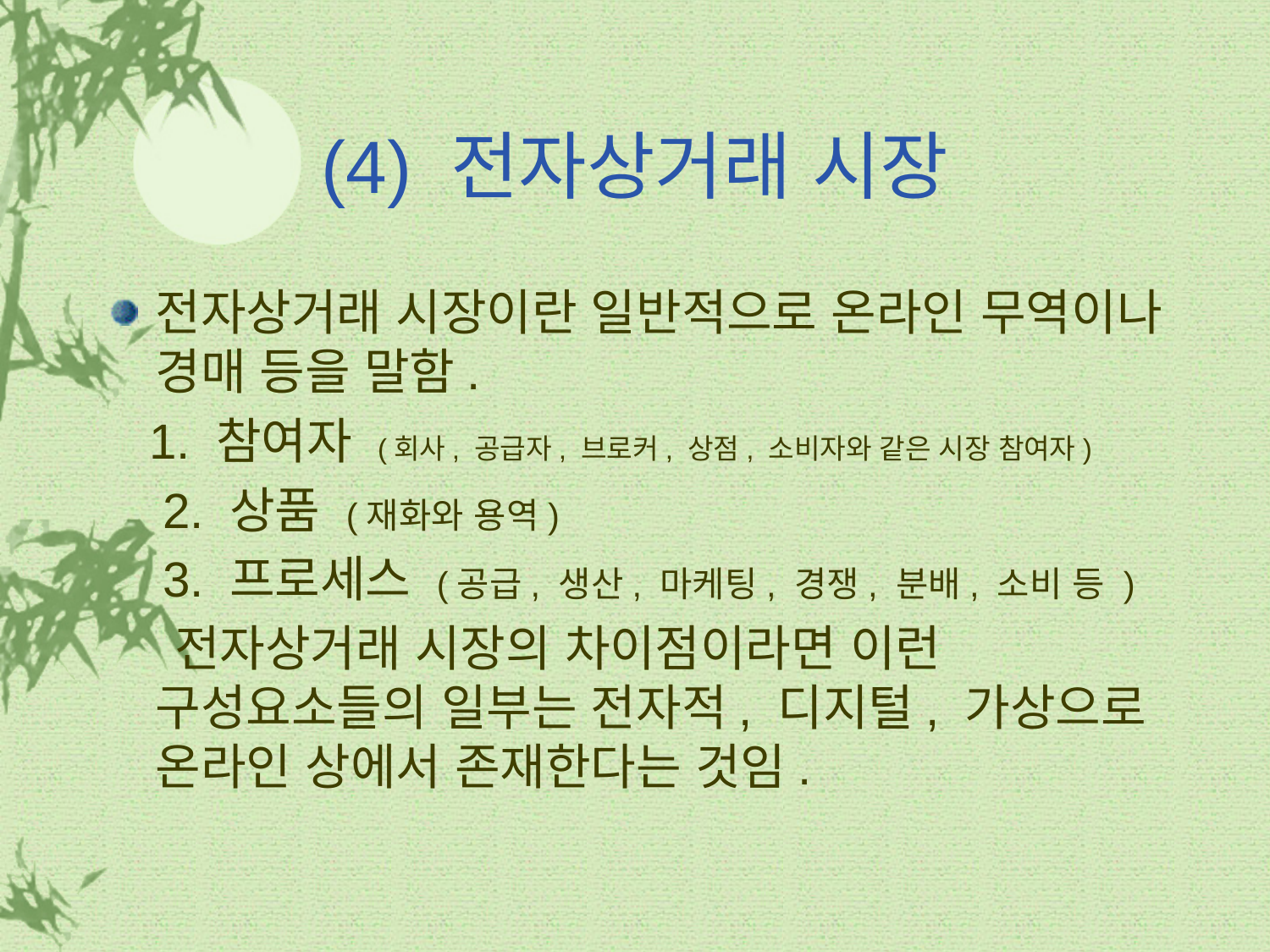

# (4) 전자상거래 시장
전자상거래 시장이란 일반적으로 온라인 무역이나 경매 등을 말함.
   1. 참여자 (회사, 공급자, 브로커, 상점, 소비자와 같은 시장 참여자)
    2. 상품 (재화와 용역)
    3. 프로세스 (공급, 생산, 마케팅, 경쟁, 분배, 소비 등 )
    전자상거래 시장의 차이점이라면 이런 구성요소들의 일부는 전자적, 디지털, 가상으로 온라인 상에서 존재한다는 것임.